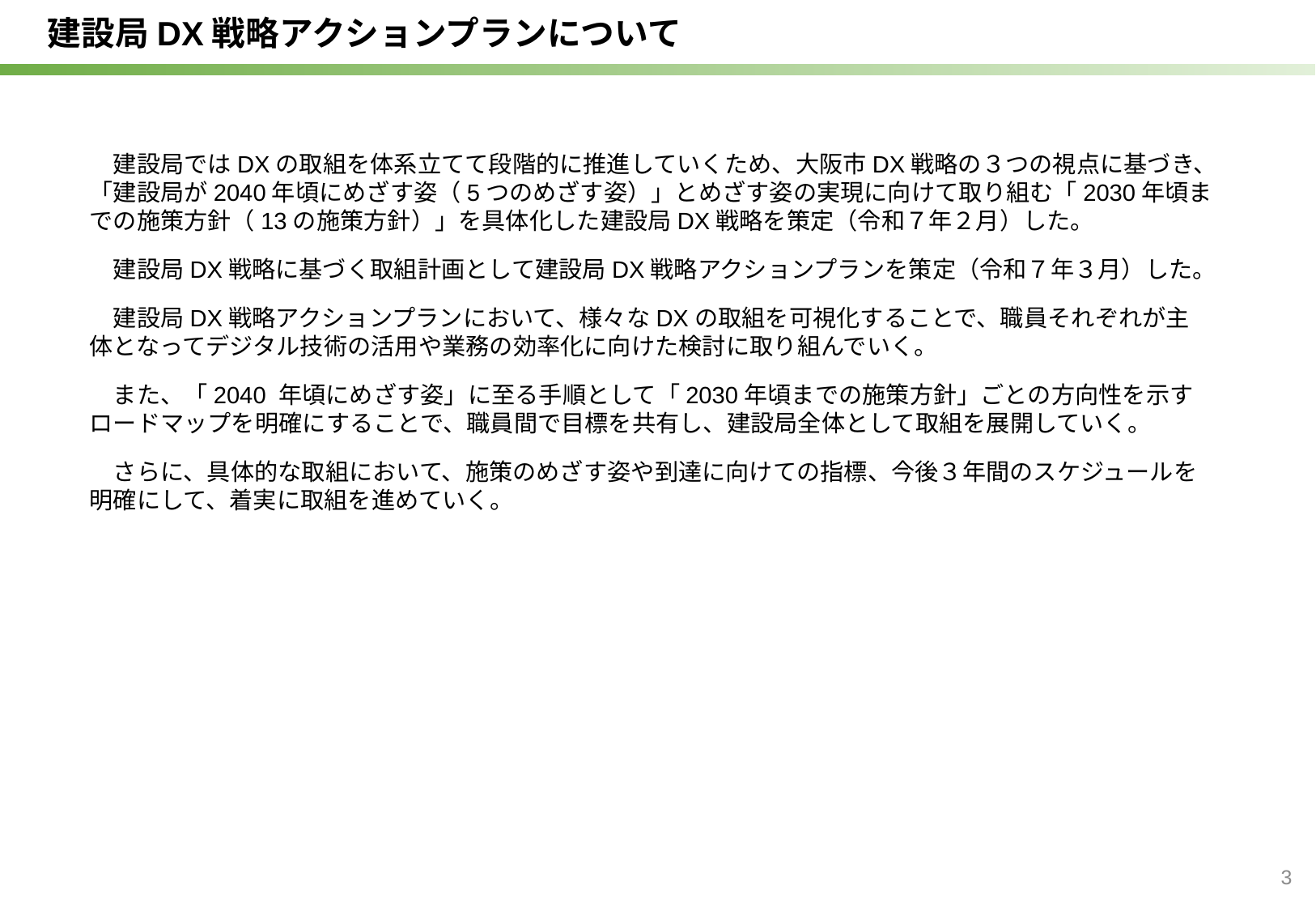

建設局DX戦略アクションプランについて
　建設局ではDXの取組を体系立てて段階的に推進していくため、大阪市DX戦略の３つの視点に基づき、「建設局が2040年頃にめざす姿（5つのめざす姿）」とめざす姿の実現に向けて取り組む「2030年頃までの施策方針（13の施策方針）」を具体化した建設局DX戦略を策定（令和７年２月）した。
　建設局DX戦略に基づく取組計画として建設局DX戦略アクションプランを策定（令和７年３月）した。
　建設局DX戦略アクションプランにおいて、様々なDXの取組を可視化することで、職員それぞれが主体となってデジタル技術の活用や業務の効率化に向けた検討に取り組んでいく。
　また、「2040 年頃にめざす姿」に至る手順として「2030年頃までの施策方針」ごとの方向性を示すロードマップを明確にすることで、職員間で目標を共有し、建設局全体として取組を展開していく。
　さらに、具体的な取組において、施策のめざす姿や到達に向けての指標、今後３年間のスケジュールを明確にして、着実に取組を進めていく。

3